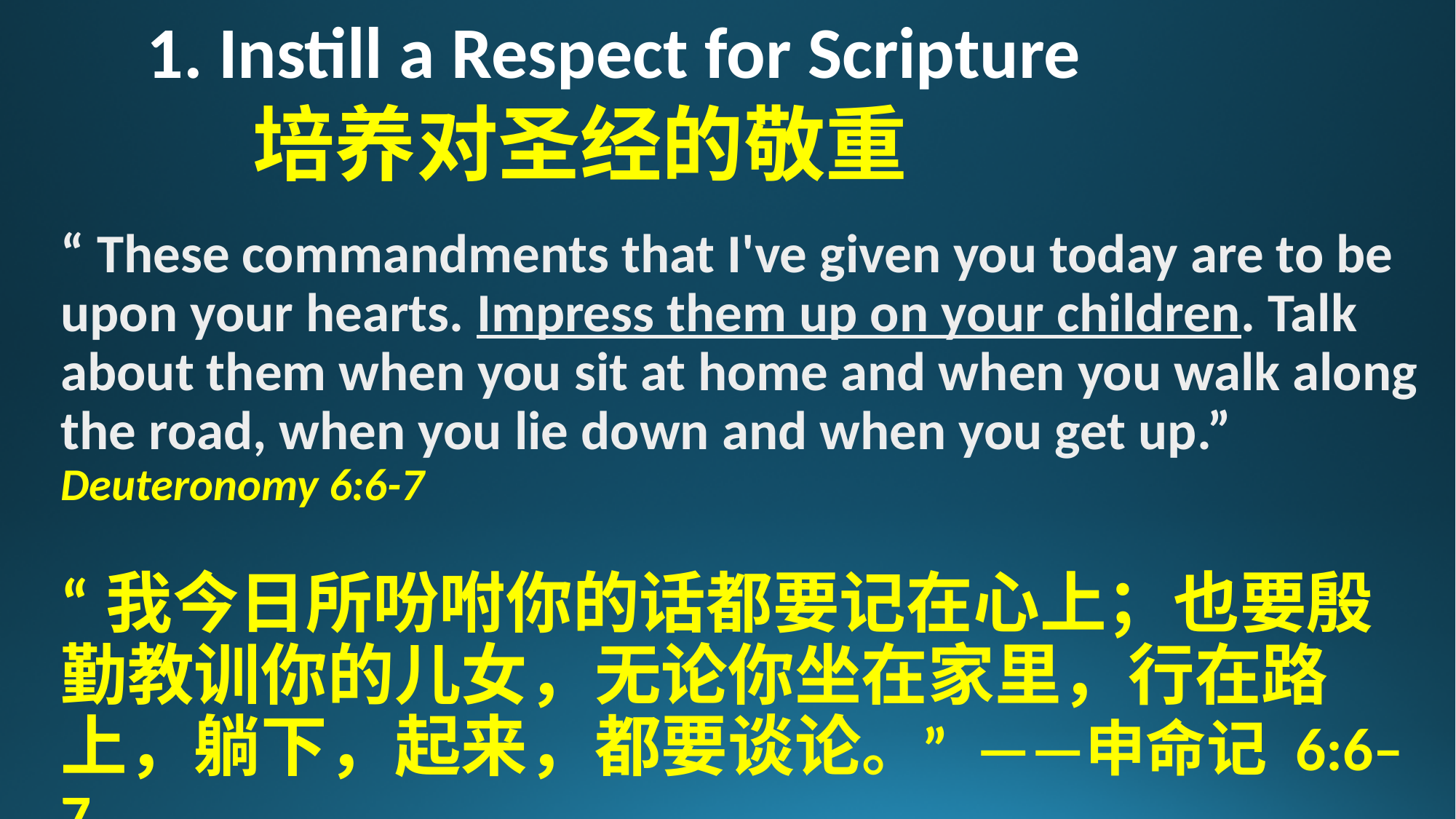

# 1. Instill a Respect for Scripture 培养对圣经的敬重
“ These commandments that I've given you today are to be upon your hearts. Impress them up on your children. Talk about them when you sit at home and when you walk along the road, when you lie down and when you get up.” Deuteronomy 6:6-7
“我今日所吩咐你的话都要记在心上；也要殷勤教训你的儿女，无论你坐在家里，行在路上，躺下，起来，都要谈论。”  ——申命记 6:6–7